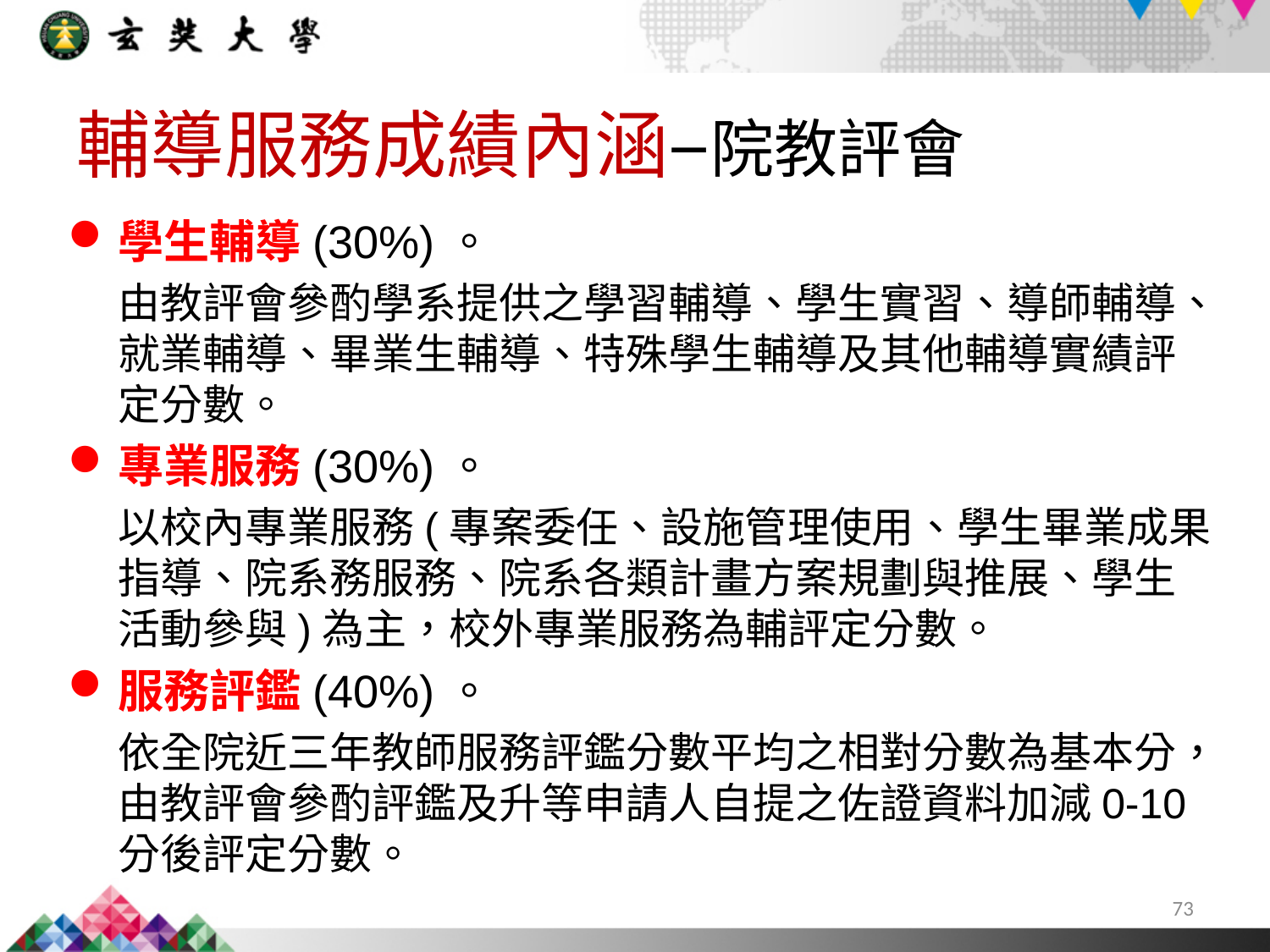

輔導服務成績內涵–院教評會
學生輔導(30%)。
由教評會參酌學系提供之學習輔導、學生實習、導師輔導、就業輔導、畢業生輔導、特殊學生輔導及其他輔導實績評定分數。
專業服務(30%)。
以校內專業服務(專案委任、設施管理使用、學生畢業成果指導、院系務服務、院系各類計畫方案規劃與推展、學生活動參與)為主，校外專業服務為輔評定分數。
服務評鑑(40%)。
依全院近三年教師服務評鑑分數平均之相對分數為基本分，由教評會參酌評鑑及升等申請人自提之佐證資料加減0-10分後評定分數。
73